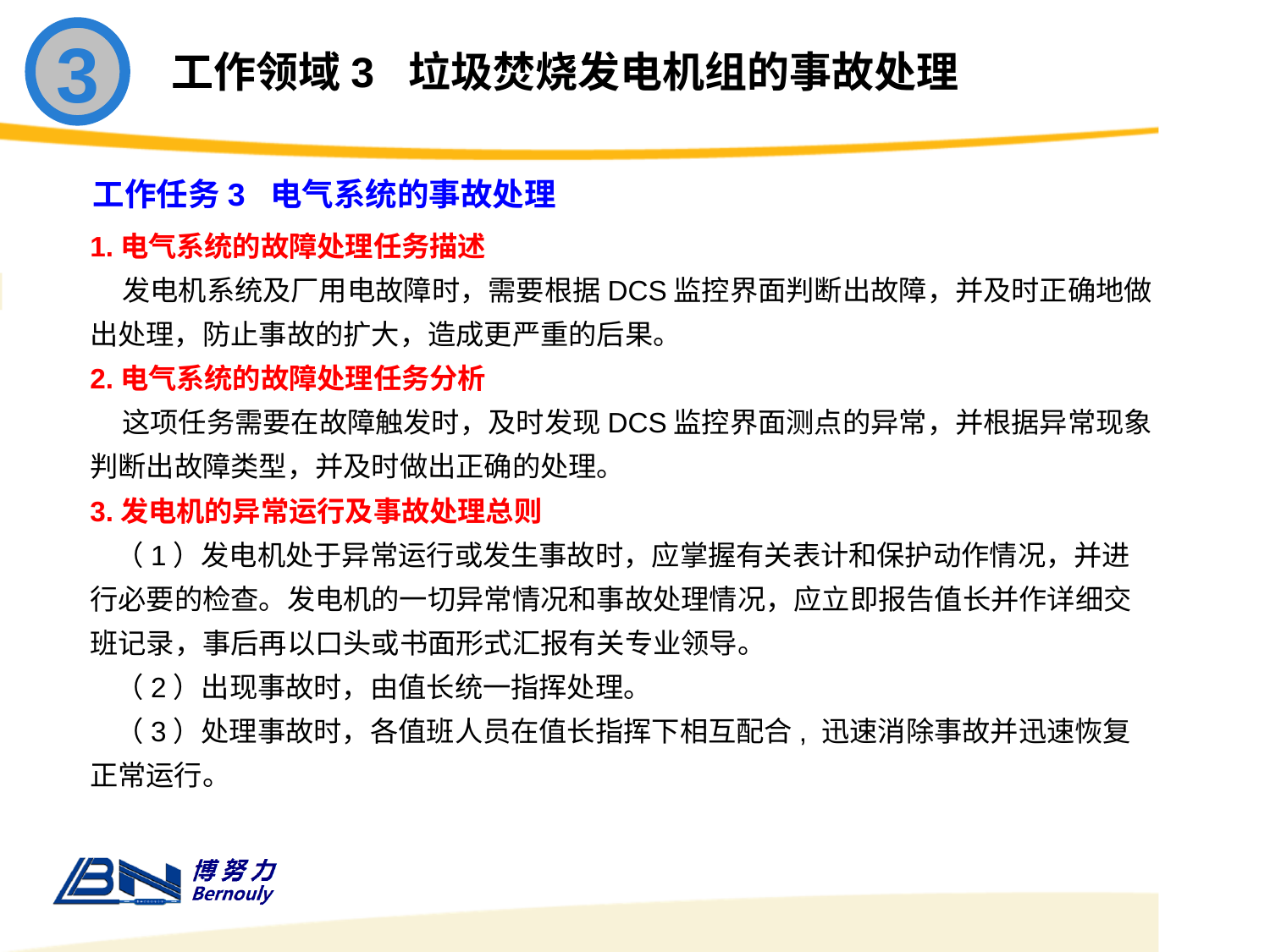

3
工作领域3  垃圾焚烧发电机组的事故处理
工作任务3  电气系统的事故处理
1.电气系统的故障处理任务描述
    发电机系统及厂用电故障时，需要根据DCS监控界面判断出故障，并及时正确地做出处理，防止事故的扩大，造成更严重的后果。
2.电气系统的故障处理任务分析
    这项任务需要在故障触发时，及时发现DCS监控界面测点的异常，并根据异常现象判断出故障类型，并及时做出正确的处理。
3.发电机的异常运行及事故处理总则
   （1）发电机处于异常运行或发生事故时，应掌握有关表计和保护动作情况，并进行必要的检查。发电机的一切异常情况和事故处理情况，应立即报告值长并作详细交班记录，事后再以口头或书面形式汇报有关专业领导。
   （2）出现事故时，由值长统一指挥处理。
   （3）处理事故时，各值班人员在值长指挥下相互配合, 迅速消除事故并迅速恢复正常运行。